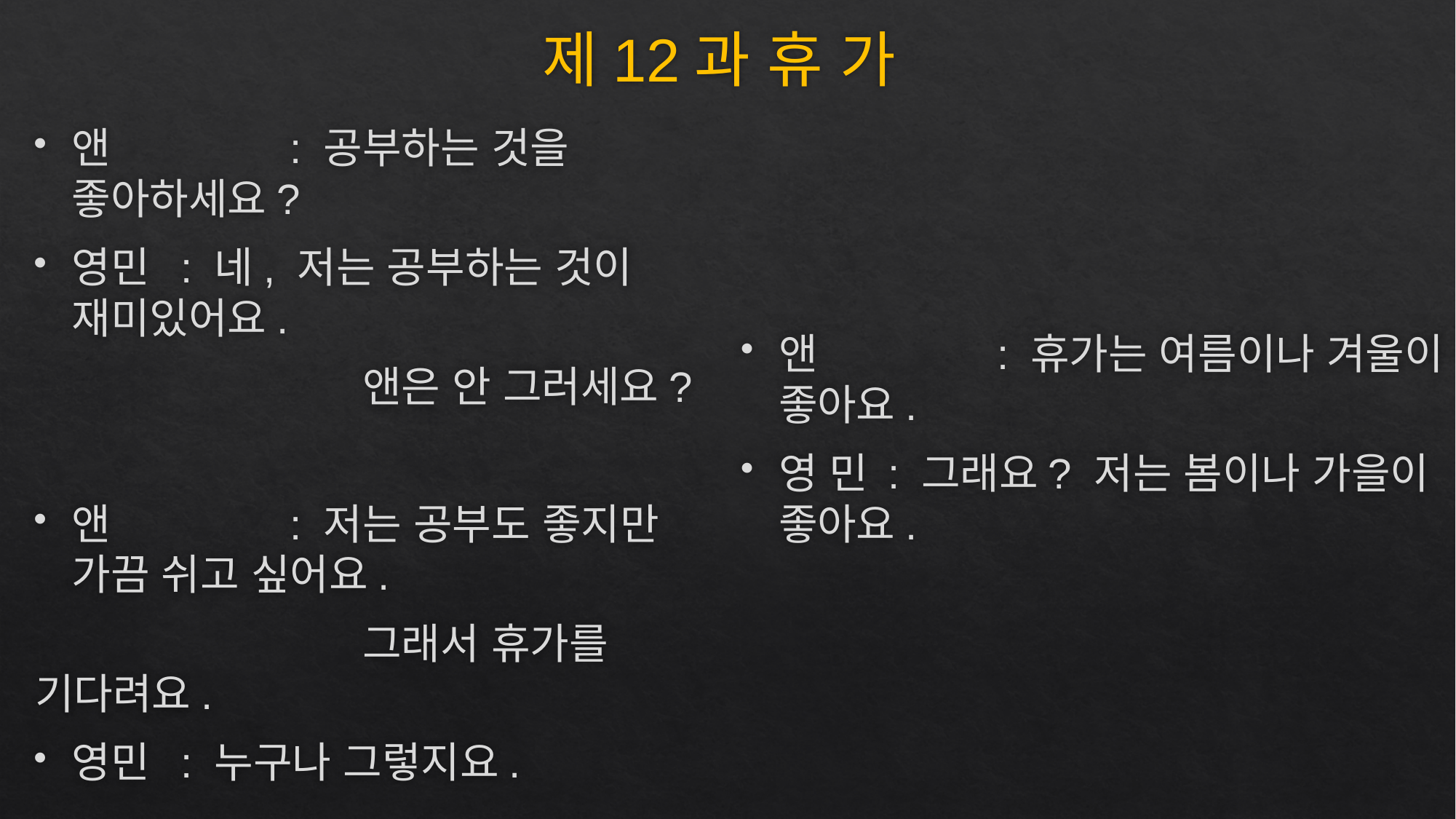

# 제12과 휴 가
앤 		: 공부하는 것을 좋아하세요?
영민 	: 네, 저는 공부하는 것이 재미있어요.
			앤은 안 그러세요?

앤 		: 저는 공부도 좋지만 가끔 쉬고 싶어요.
			그래서 휴가를 기다려요.
영민 	: 누구나 그렇지요.

앤 		: 휴가는 여름이나 겨울이 좋아요.
영 민 	: 그래요? 저는 봄이나 가을이 좋아요.